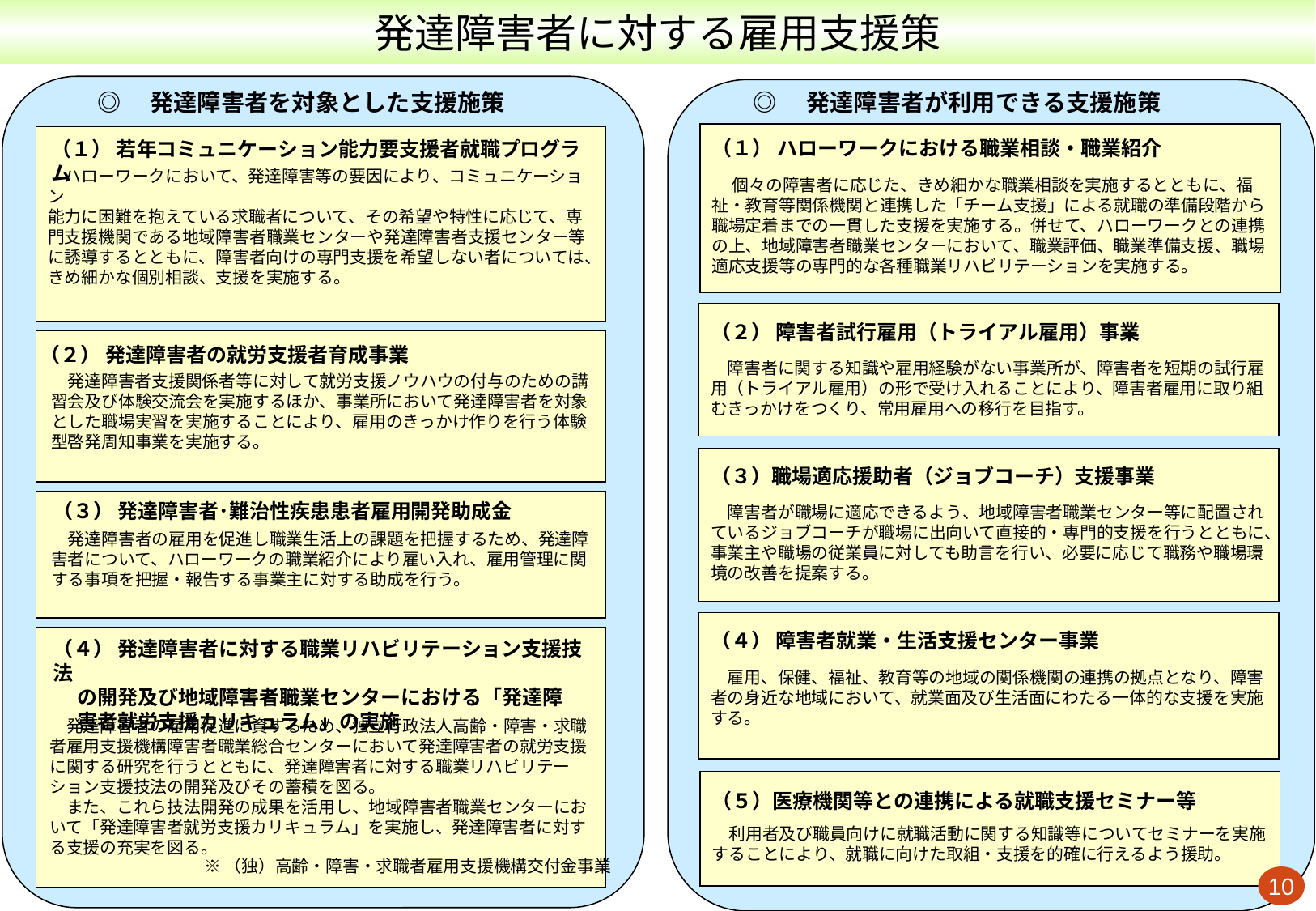

発達障害者に対する雇用支援策

◎　発達障害者を対象とした支援施策
◎　発達障害者が利用できる支援施策

（１） ハローワークにおける職業相談・職業紹介
（１） 若年コミュニケーション能力要支援者就職プログラム
　ハローワークにおいて、発達障害等の要因により、コミュニケーション
能力に困難を抱えている求職者について、その希望や特性に応じて、専門支援機関である地域障害者職業センターや発達障害者支援センター等に誘導するとともに、障害者向けの専門支援を希望しない者については、きめ細かな個別相談、支援を実施する。

　 個々の障害者に応じた、きめ細かな職業相談を実施するとともに、福祉・教育等関係機関と連携した「チーム支援」による就職の準備段階から職場定着までの一貫した支援を実施する。併せて、ハローワークとの連携の上、地域障害者職業センターにおいて、職業評価、職業準備支援、職場適応支援等の専門的な各種職業リハビリテーションを実施する。

（２） 障害者試行雇用（トライアル雇用）事業

（２） 発達障害者の就労支援者育成事業
　障害者に関する知識や雇用経験がない事業所が、障害者を短期の試行雇用（トライアル雇用）の形で受け入れることにより、障害者雇用に取り組むきっかけをつくり、常用雇用への移行を目指す。
　発達障害者支援関係者等に対して就労支援ノウハウの付与のための講習会及び体験交流会を実施するほか、事業所において発達障害者を対象とした職場実習を実施することにより、雇用のきっかけ作りを行う体験型啓発周知事業を実施する。

（３）職場適応援助者（ジョブコーチ）支援事業

（３） 発達障害者･難治性疾患患者雇用開発助成金
　障害者が職場に適応できるよう、地域障害者職業センター等に配置されているジョブコーチが職場に出向いて直接的・専門的支援を行うとともに、事業主や職場の従業員に対しても助言を行い、必要に応じて職務や職場環境の改善を提案する。
　発達障害者の雇用を促進し職業生活上の課題を把握するため、発達障害者について、ハローワークの職業紹介により雇い入れ、雇用管理に関する事項を把握・報告する事業主に対する助成を行う。

（４） 障害者就業・生活支援センター事業

（４） 発達障害者に対する職業リハビリテーション支援技法
　 の開発及び地域障害者職業センターにおける「発達障
　 害者就労支援カリキュラム」の実施
　雇用、保健、福祉、教育等の地域の関係機関の連携の拠点となり、障害者の身近な地域において、就業面及び生活面にわたる一体的な支援を実施する。
　発達障害者の雇用促進に資するため、独立行政法人高齢・障害・求職者雇用支援機構障害者職業総合センターにおいて発達障害者の就労支援に関する研究を行うとともに、発達障害者に対する職業リハビリテーション支援技法の開発及びその蓄積を図る。
　また、これら技法開発の成果を活用し、地域障害者職業センターにおいて「発達障害者就労支援カリキュラム」を実施し、発達障害者に対する支援の充実を図る。

（５）医療機関等との連携による就職支援セミナー等
　利用者及び職員向けに就職活動に関する知識等についてセミナーを実施することにより、就職に向けた取組・支援を的確に行えるよう援助。

※（独）高齢・障害・求職者雇用支援機構交付金事業
10